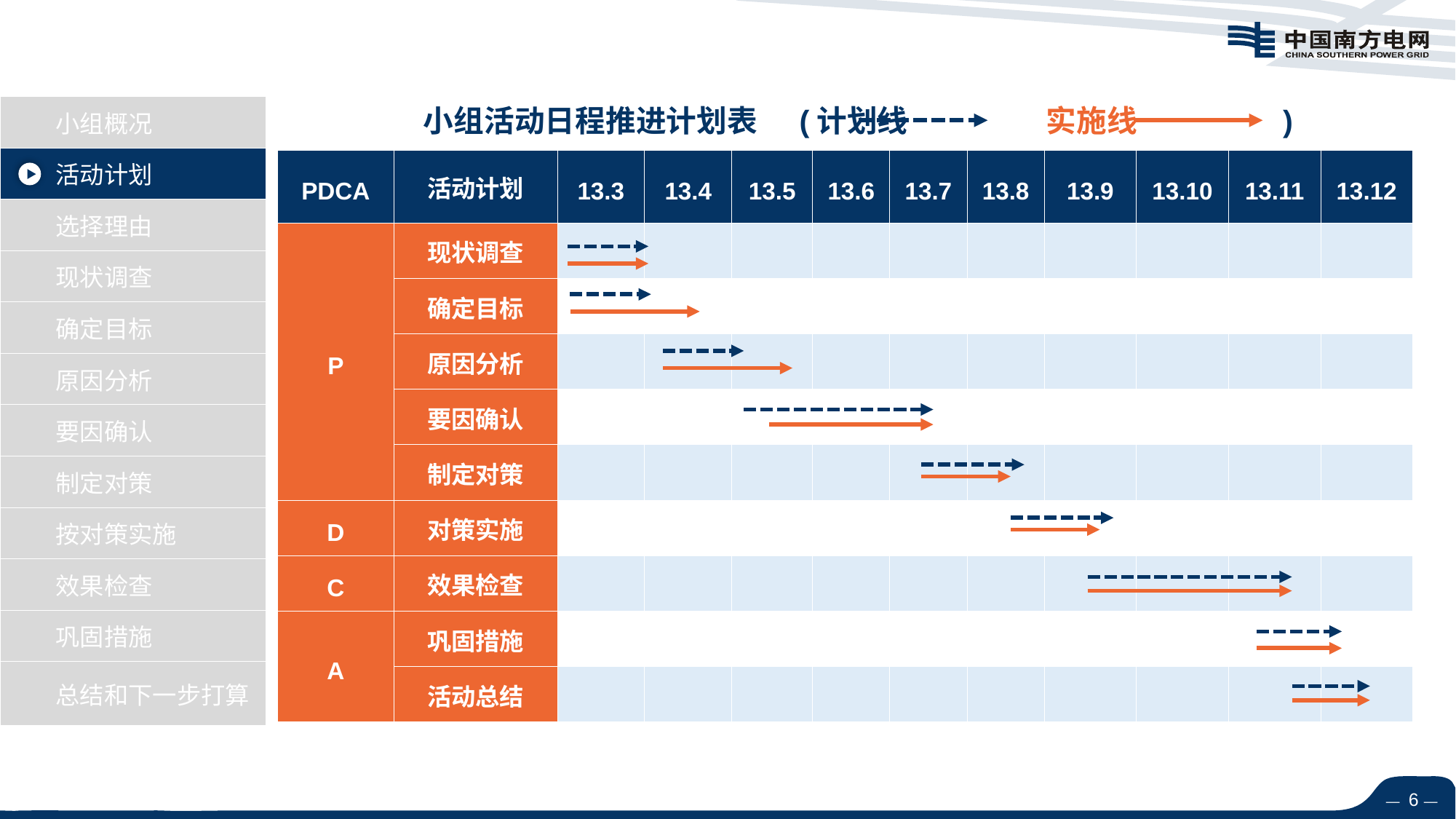

小组活动日程推进计划表     (计划线                    实施线                    )
| PDCA | 活动计划 | 13.3 | 13.4 | 13.5 | 13.6 | 13.7 | 13.8 | 13.9 | 13.10 | 13.11 | 13.12 |
| --- | --- | --- | --- | --- | --- | --- | --- | --- | --- | --- | --- |
| P | 现状调查 |  |  |  |  |  |  |  |  |  |  |
|  | 确定目标 |  |  |  |  |  |  |  |  |  |  |
|  | 原因分析 |  |  |  |  |  |  |  |  |  |  |
|  | 要因确认 |  |  |  |  |  |  |  |  |  |  |
|  | 制定对策 |  |  |  |  |  |  |  |  |  |  |
| D | 对策实施 |  |  |  |  |  |  |  |  |  |  |
| C | 效果检查 |  |  |  |  |  |  |  |  |  |  |
| A | 巩固措施 |  |  |  |  |  |  |  |  |  |  |
|  | 活动总结 |  |  |  |  |  |  |  |  |  |  |